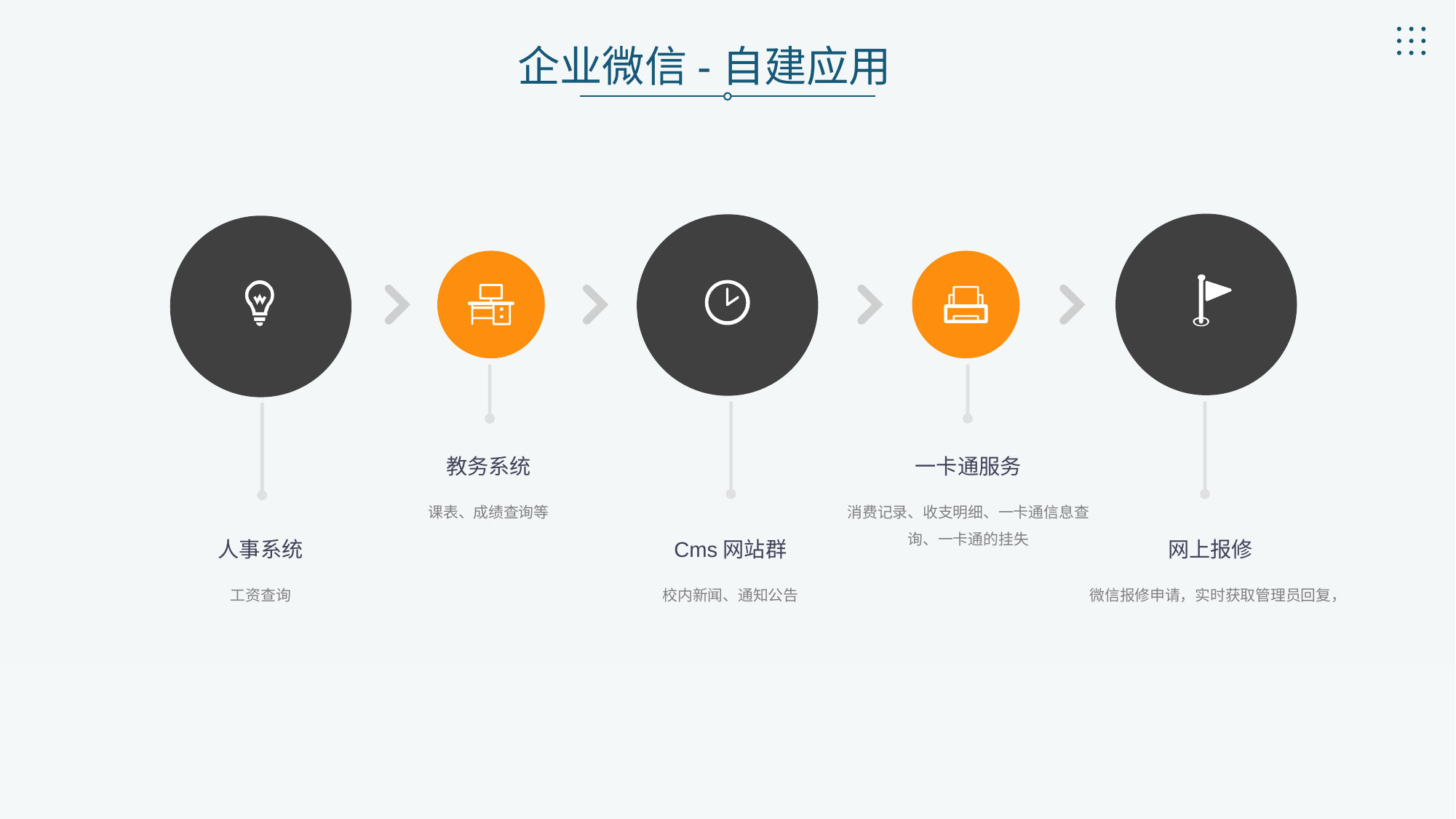

企业微信-自建应用

教务系统
课表、成绩查询等
一卡通服务
消费记录、收支明细、一卡通信息查询、一卡通的挂失
人事系统
工资查询
Cms网站群
校内新闻、通知公告
网上报修
微信报修申请，实时获取管理员回复，